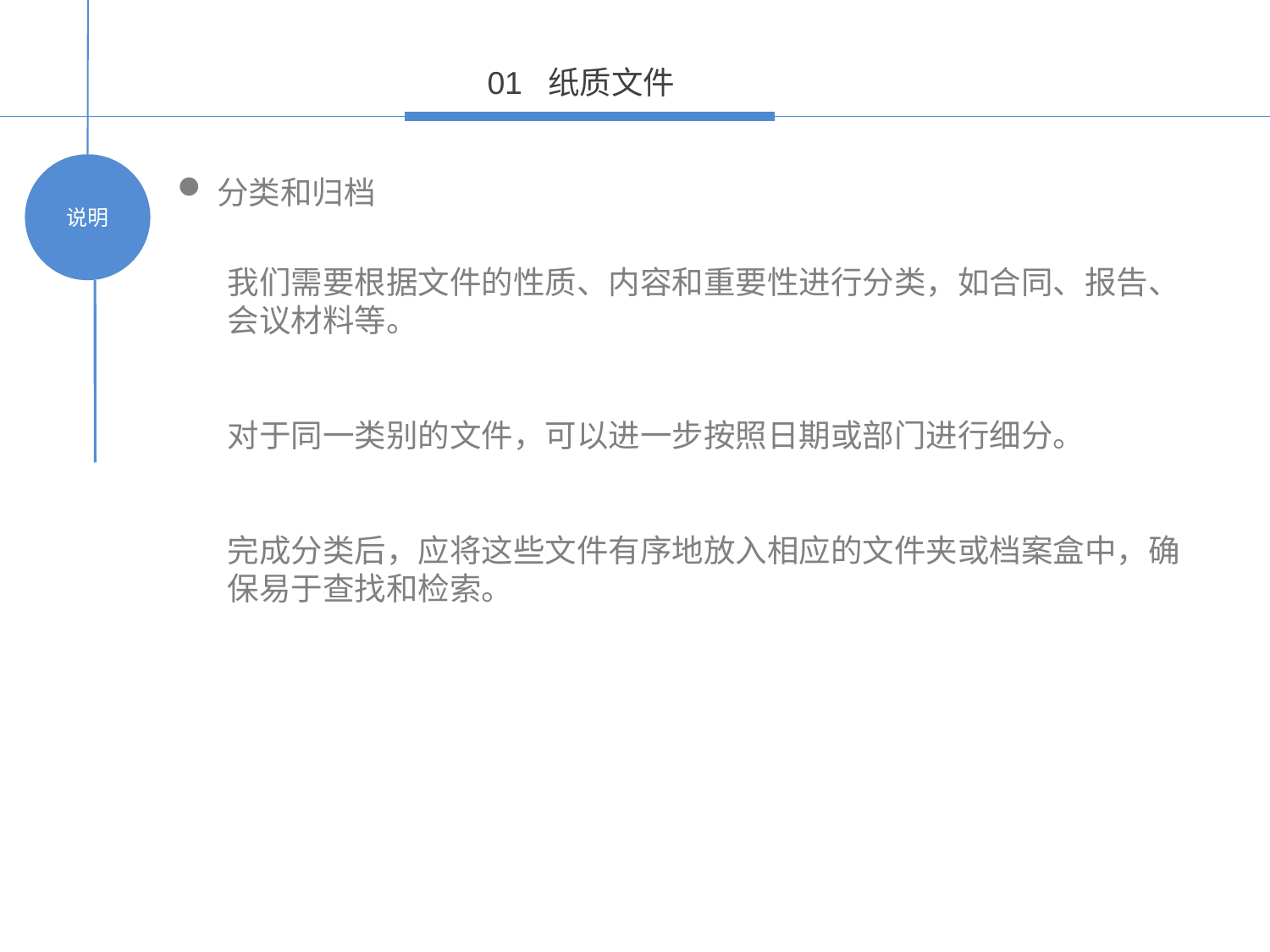

说明
分类和归档

我们需要根据文件的性质、内容和重要性进行分类，如合同、报告、会议材料等。
对于同一类别的文件，可以进一步按照日期或部门进行细分。
完成分类后，应将这些文件有序地放入相应的文件夹或档案盒中，确保易于查找和检索。